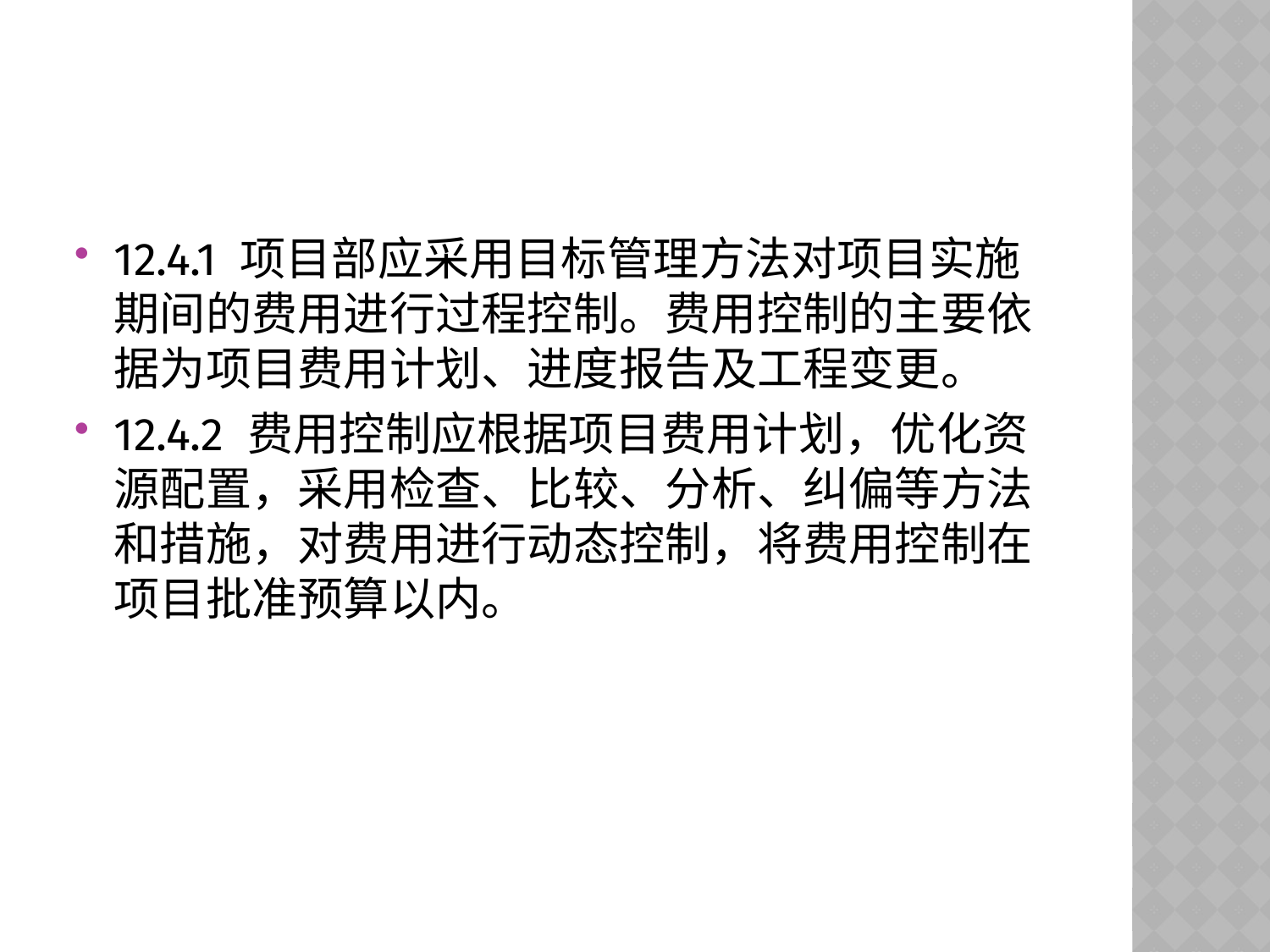

#
12.4.1 项目部应采用目标管理方法对项目实施期间的费用进行过程控制。费用控制的主要依据为项目费用计划、进度报告及工程变更。
12.4.2 费用控制应根据项目费用计划，优化资源配置，采用检查、比较、分析、纠偏等方法和措施，对费用进行动态控制，将费用控制在项目批准预算以内。